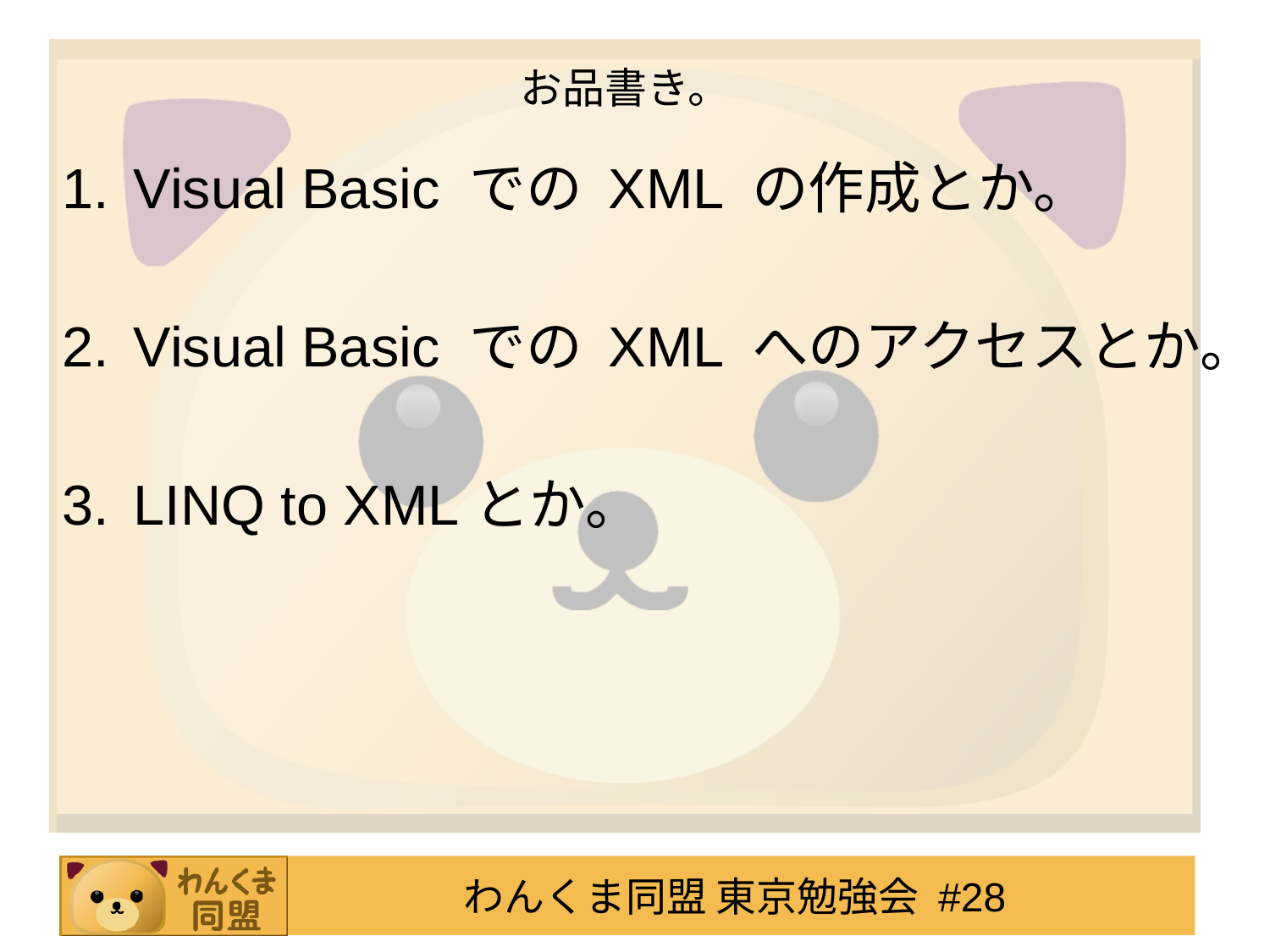

# お品書き。
Visual Basic での XML の作成とか。

Visual Basic での XML へのアクセスとか。

LINQ to XMLとか。